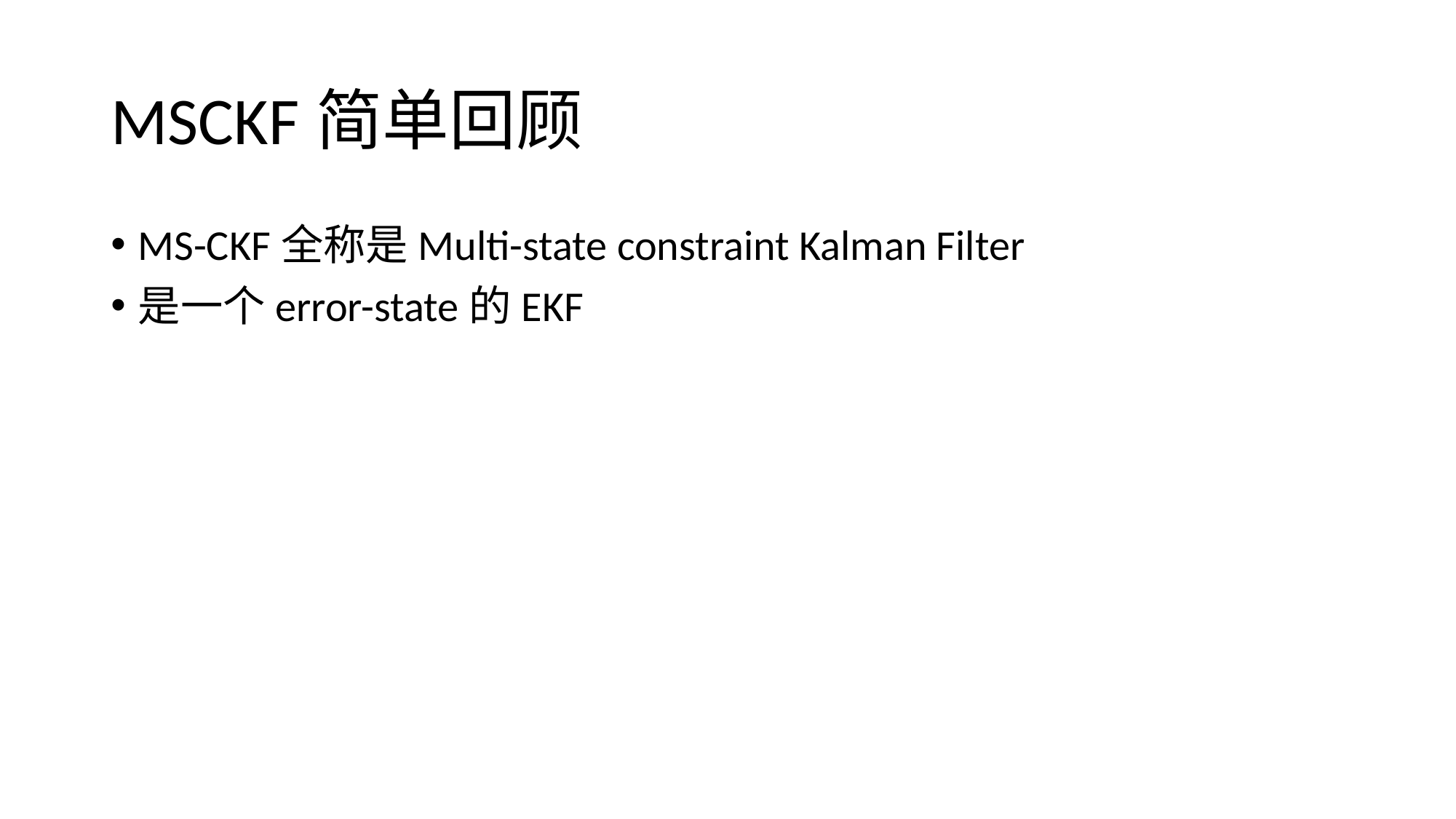

# MSCKF简单回顾
MS-CKF全称是Multi-state constraint Kalman Filter
是一个error-state的EKF